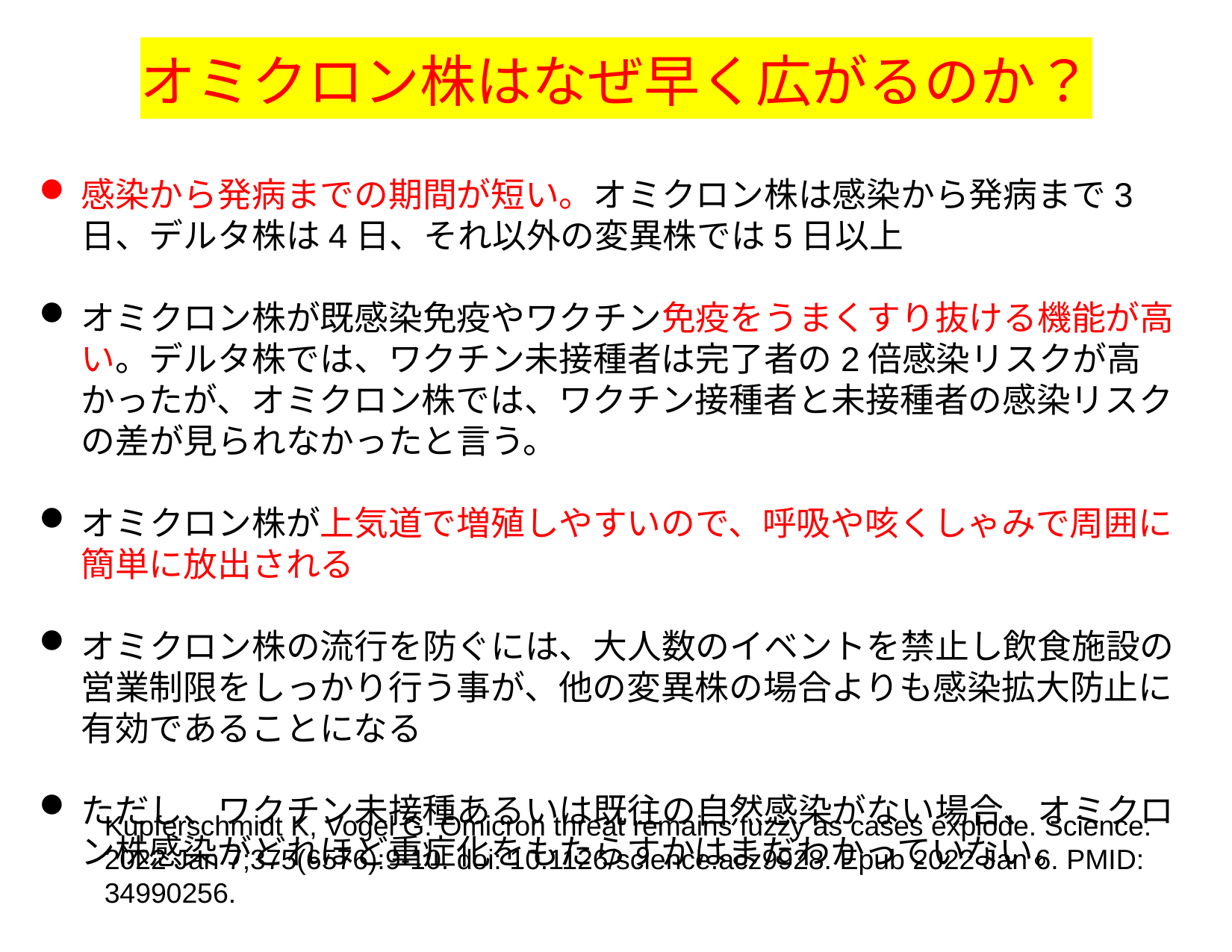

オミクロン株はなぜ早く広がるのか？

感染から発病までの期間が短い。オミクロン株は感染から発病まで3日、デルタ株は4日、それ以外の変異株では5日以上

オミクロン株が既感染免疫やワクチン免疫をうまくすり抜ける機能が高い。デルタ株では、ワクチン未接種者は完了者の2倍感染リスクが高かったが、オミクロン株では、ワクチン接種者と未接種者の感染リスクの差が見られなかったと言う。

オミクロン株が上気道で増殖しやすいので、呼吸や咳くしゃみで周囲に簡単に放出される

オミクロン株の流行を防ぐには、大人数のイベントを禁止し飲食施設の営業制限をしっかり行う事が、他の変異株の場合よりも感染拡大防止に有効であることになる

ただし、ワクチン未接種あるいは既往の自然感染がない場合、オミクロン株感染がどれほど重症化をもたらすかはまだわかっていない。
Kupferschmidt K, Vogel G. Omicron threat remains fuzzy as cases explode. Science. 2022 Jan 7;375(6576):9-10. doi: 10.1126/science.acz9928. Epub 2022 Jan 6. PMID: 34990256.